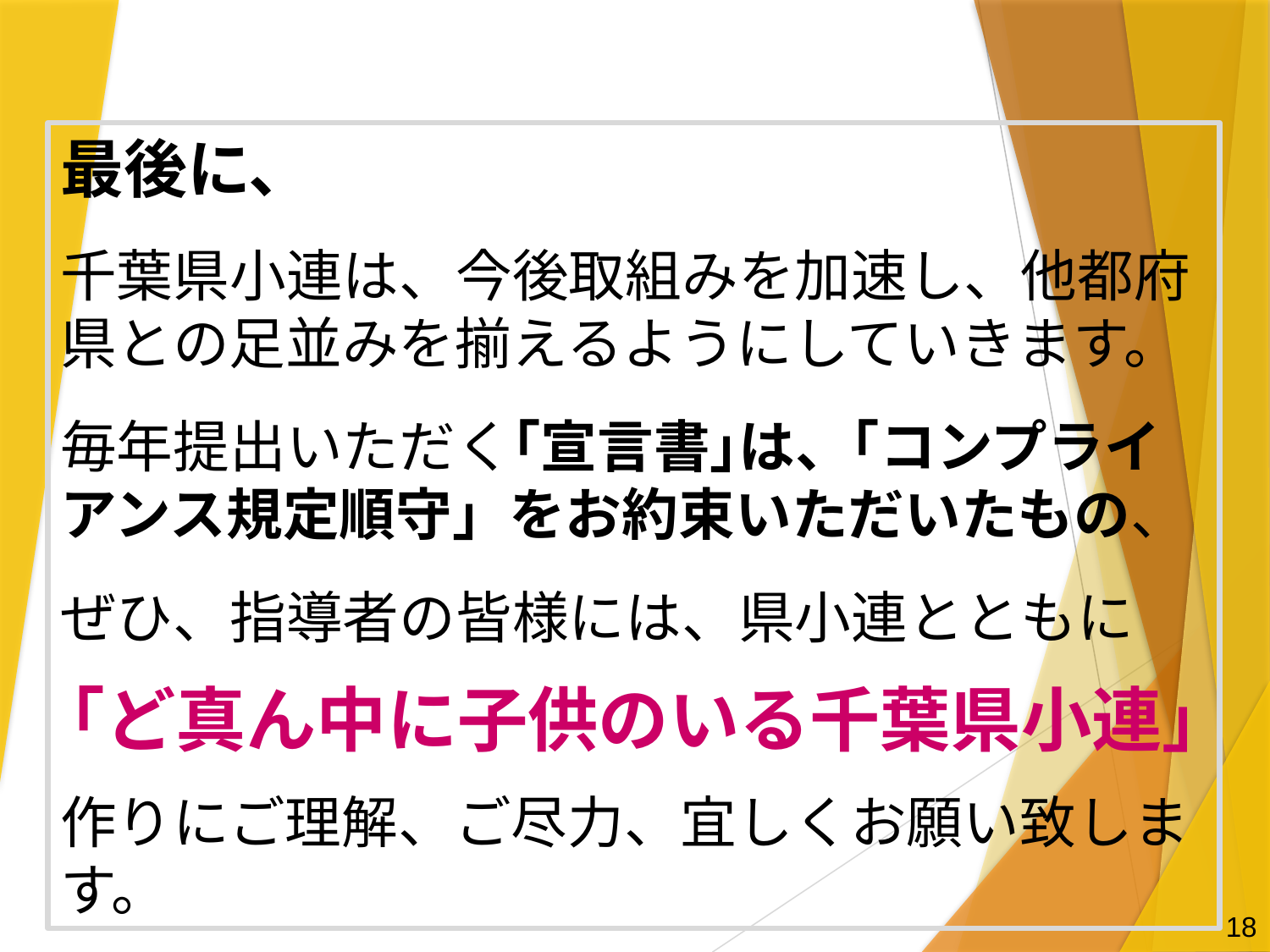

最後に、

千葉県小連は、今後取組みを加速し、他都府県との足並みを揃えるようにしていきます。

毎年提出いただく｢宣言書｣は、｢コンプライアンス規定順守」をお約束いただいたもの、

ぜひ、指導者の皆様には、県小連とともに

｢ど真ん中に子供のいる千葉県小連｣

作りにご理解、ご尽力、宜しくお願い致します。
18